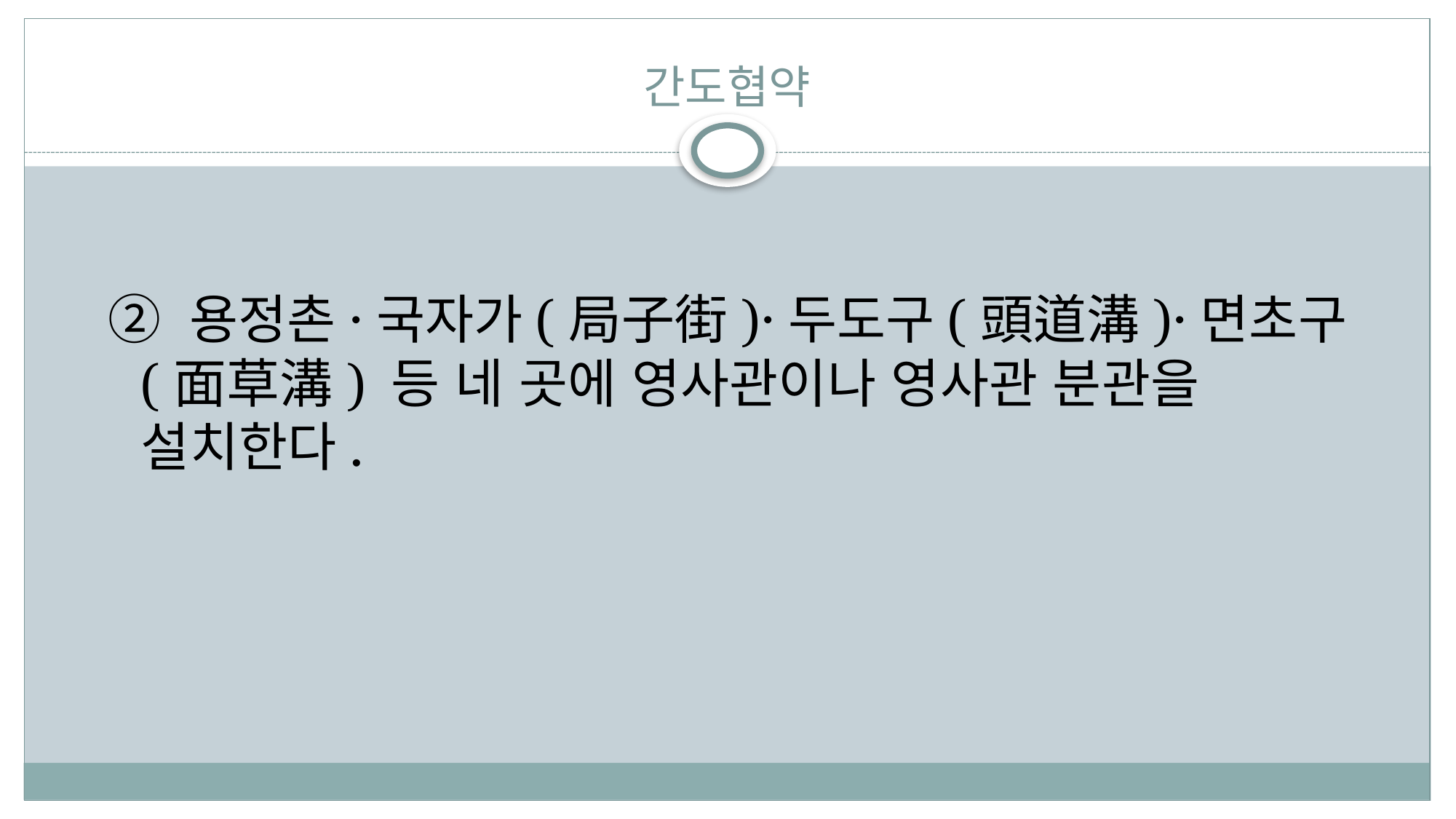

# 간도협약
② 용정촌·국자가(局子街)·두도구(頭道溝)·면초구(面草溝) 등 네 곳에 영사관이나 영사관 분관을 설치한다.